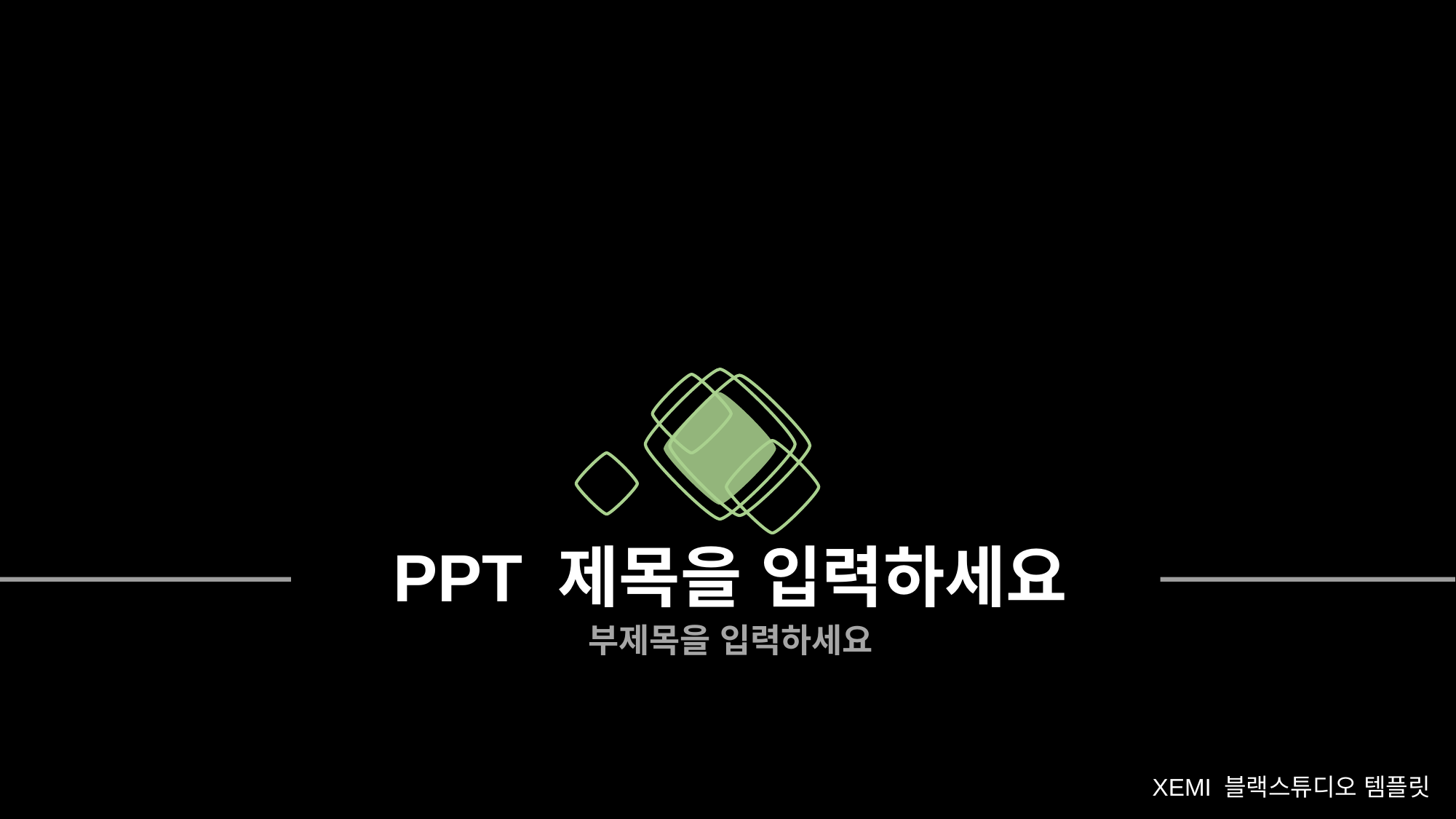

PPT 제목을 입력하세요
부제목을 입력하세요
XEMI 블랙스튜디오 템플릿